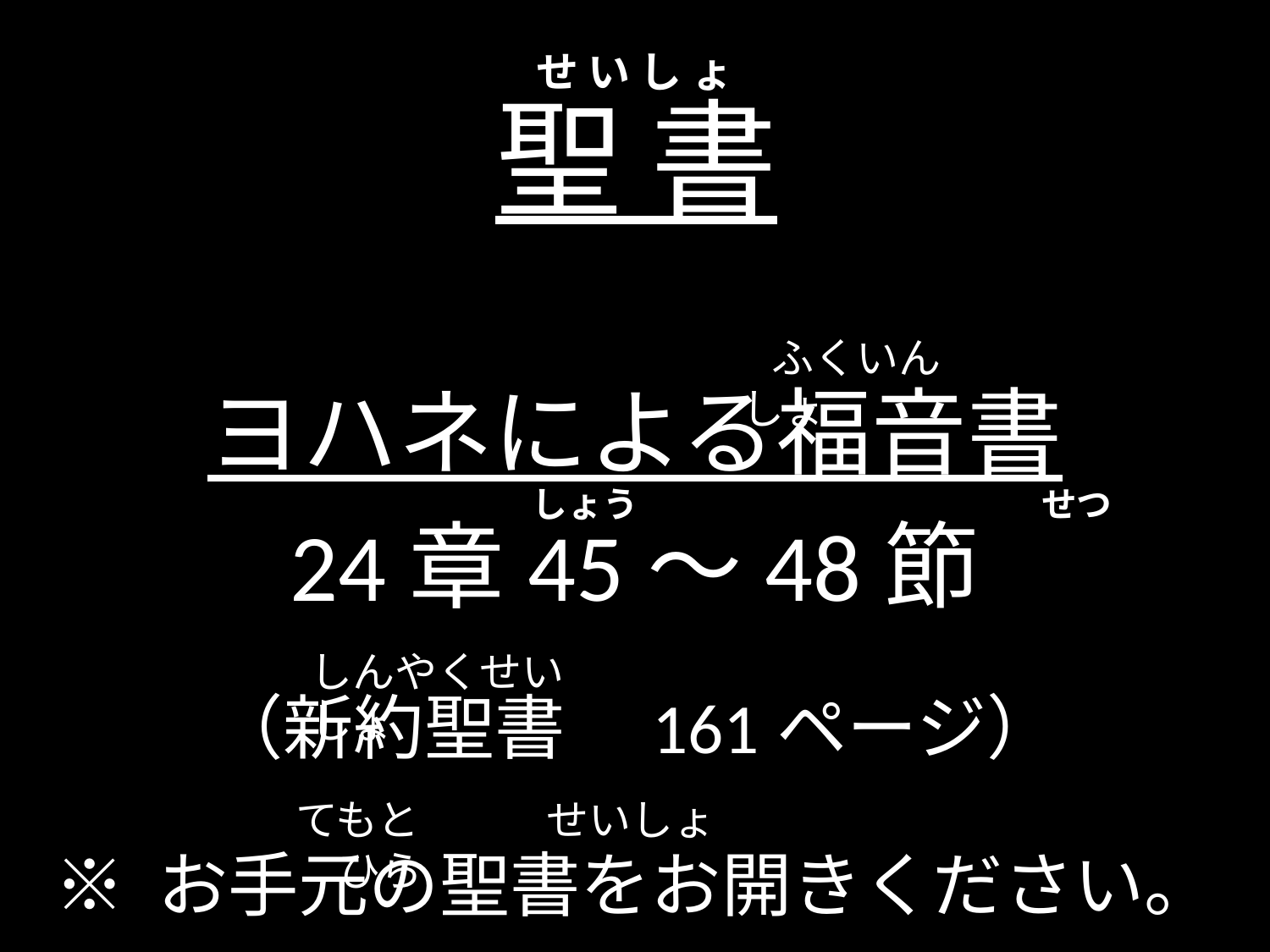

せ い し ょ
# 聖 書
  ふくいんしょ
ヨハネによる福音書
24章45～48節

（新約聖書　161ページ）
     　　　　　　   しょう　　　　　　　　               せつ
しんやくせいしょ
てもと　　　せいしょ　　　　ひら
※ お手元の聖書をお開きください。